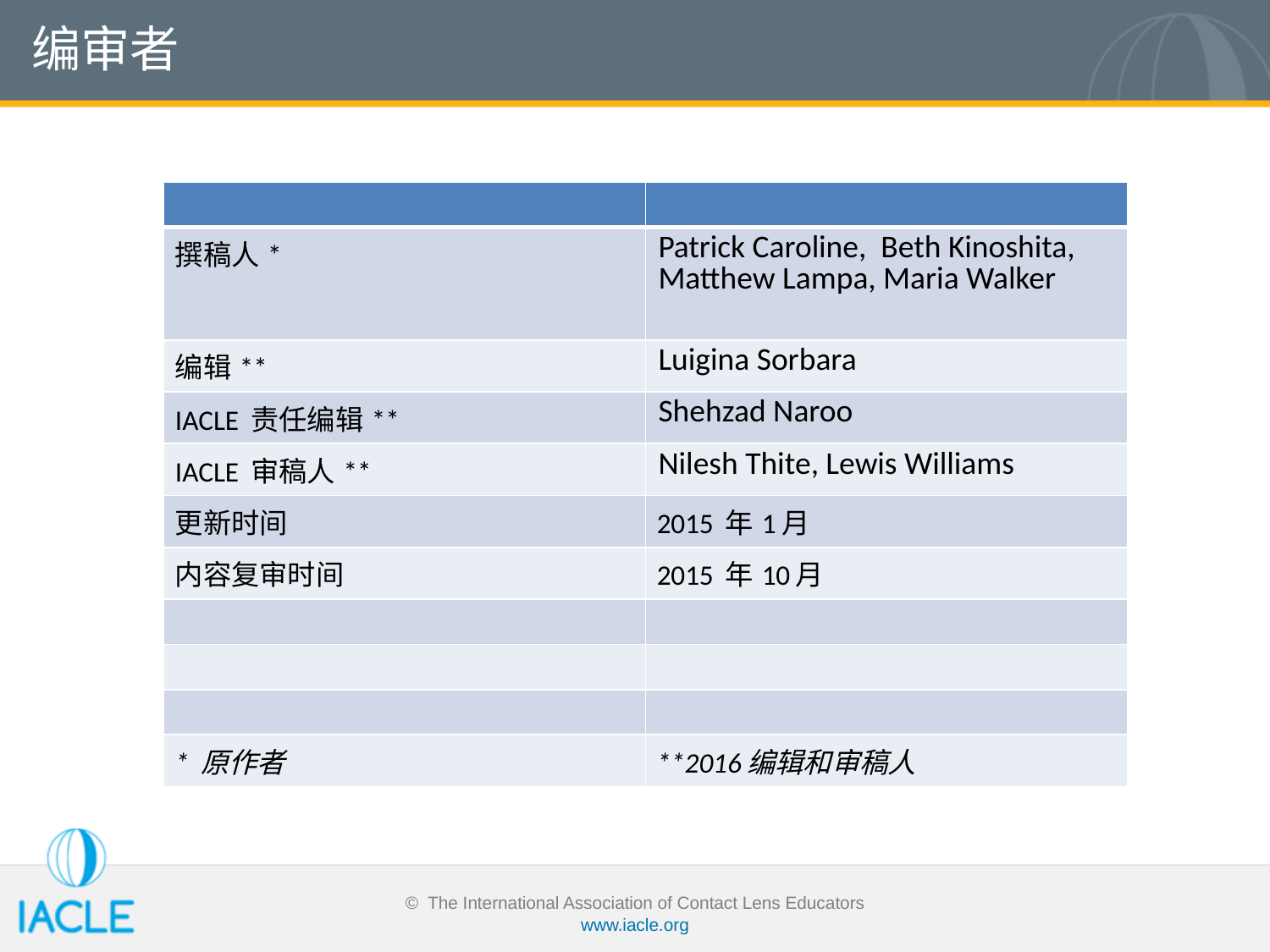

# 编审者
|  |  |
| --- | --- |
| 撰稿人\* | Patrick Caroline, Beth Kinoshita, Matthew Lampa, Maria Walker |
| 编辑\*\* | Luigina Sorbara |
| IACLE 责任编辑\*\* | Shehzad Naroo |
| IACLE 审稿人\*\* | Nilesh Thite, Lewis Williams |
| 更新时间 | 2015 年1月 |
| 内容复审时间 | 2015 年10月 |
|  |  |
|  |  |
|  |  |
| \* 原作者 | \*\*2016编辑和审稿人 |